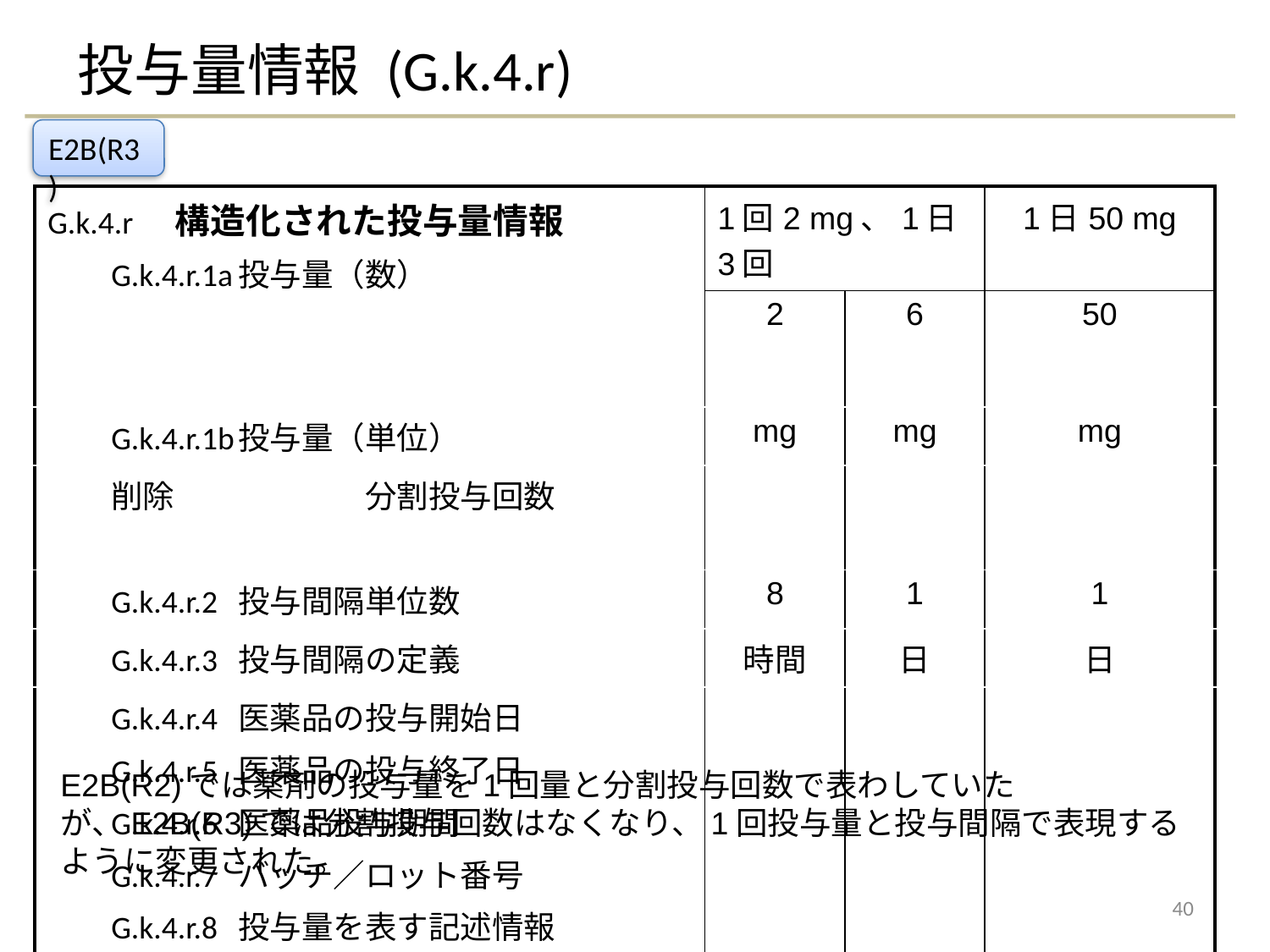

# 投与量情報 (G.k.4.r)

E2B(R3)
| G.k.4.r　構造化された投与量情報 G.k.4.r.1a 投与量（数） | 1回2 mg、1日3回 |  | 1日50 mg |
| --- | --- | --- | --- |
|  | 2 | 6 | 50 |
| G.k.4.r.1b 投与量（単位） | mg | mg | mg |
| 削除　　 分割投与回数 |  |  |  |
| G.k.4.r.2 投与間隔単位数 | 8 | 1 | 1 |
| G.k.4.r.3 投与間隔の定義 | 時間 | 日 | 日 |
| G.k.4.r.4 医薬品の投与開始日 G.k.4.r.5 医薬品の投与終了日 G.k.4.r.6 医薬品投与期間 G.k.4.r.7 バッチ／ロット番号 G.k.4.r.8 投与量を表す記述情報 |  |  |  |
E2B(R2)では薬剤の投与量を1回量と分割投与回数で表わしていたが、E2B(R3)では分割投与回数はなくなり、1回投与量と投与間隔で表現するように変更された。
40